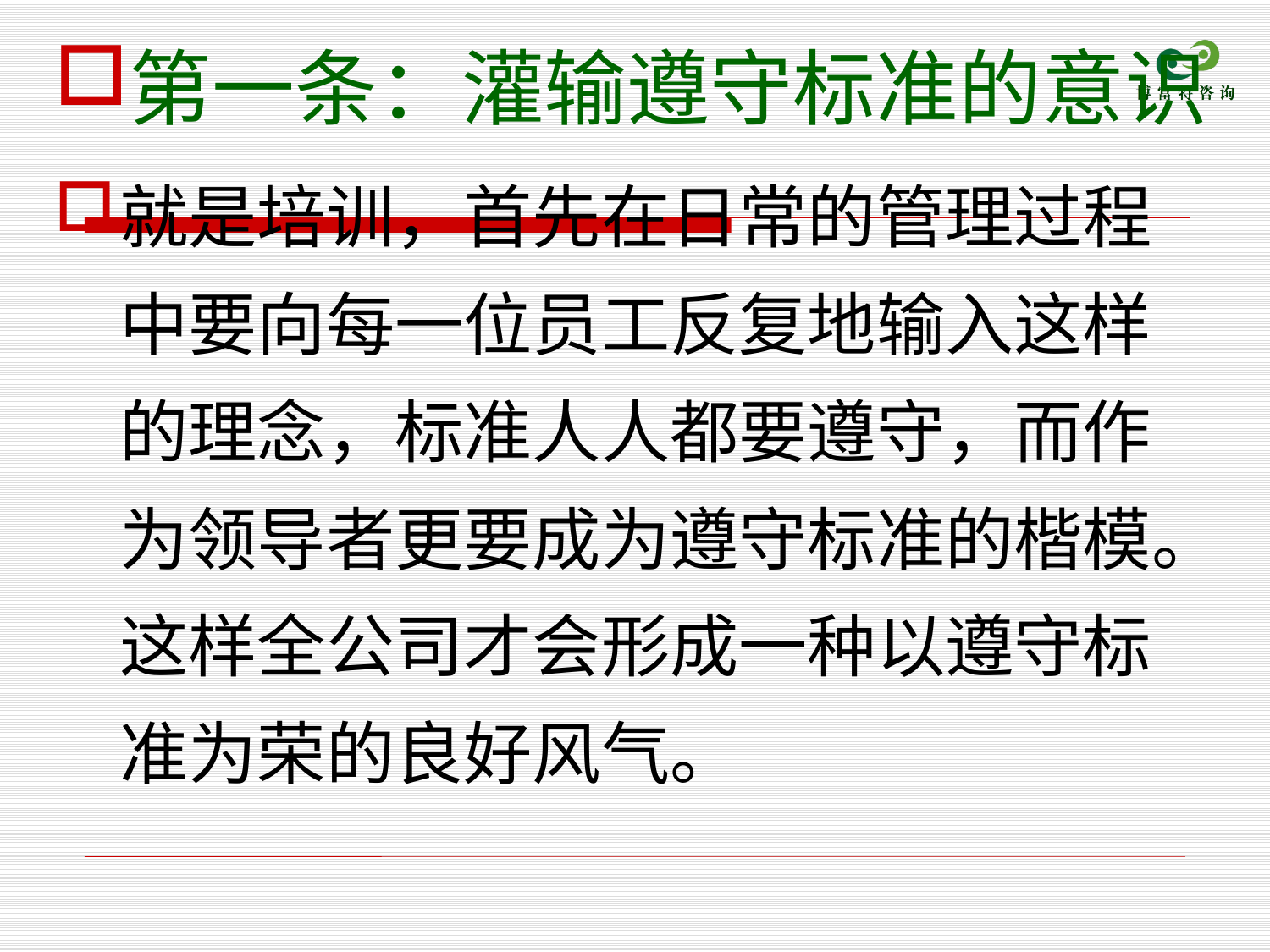

第一条：灌输遵守标准的意识
就是培训，首先在日常的管理过程中要向每一位员工反复地输入这样的理念，标准人人都要遵守，而作为领导者更要成为遵守标准的楷模。这样全公司才会形成一种以遵守标准为荣的良好风气。
592